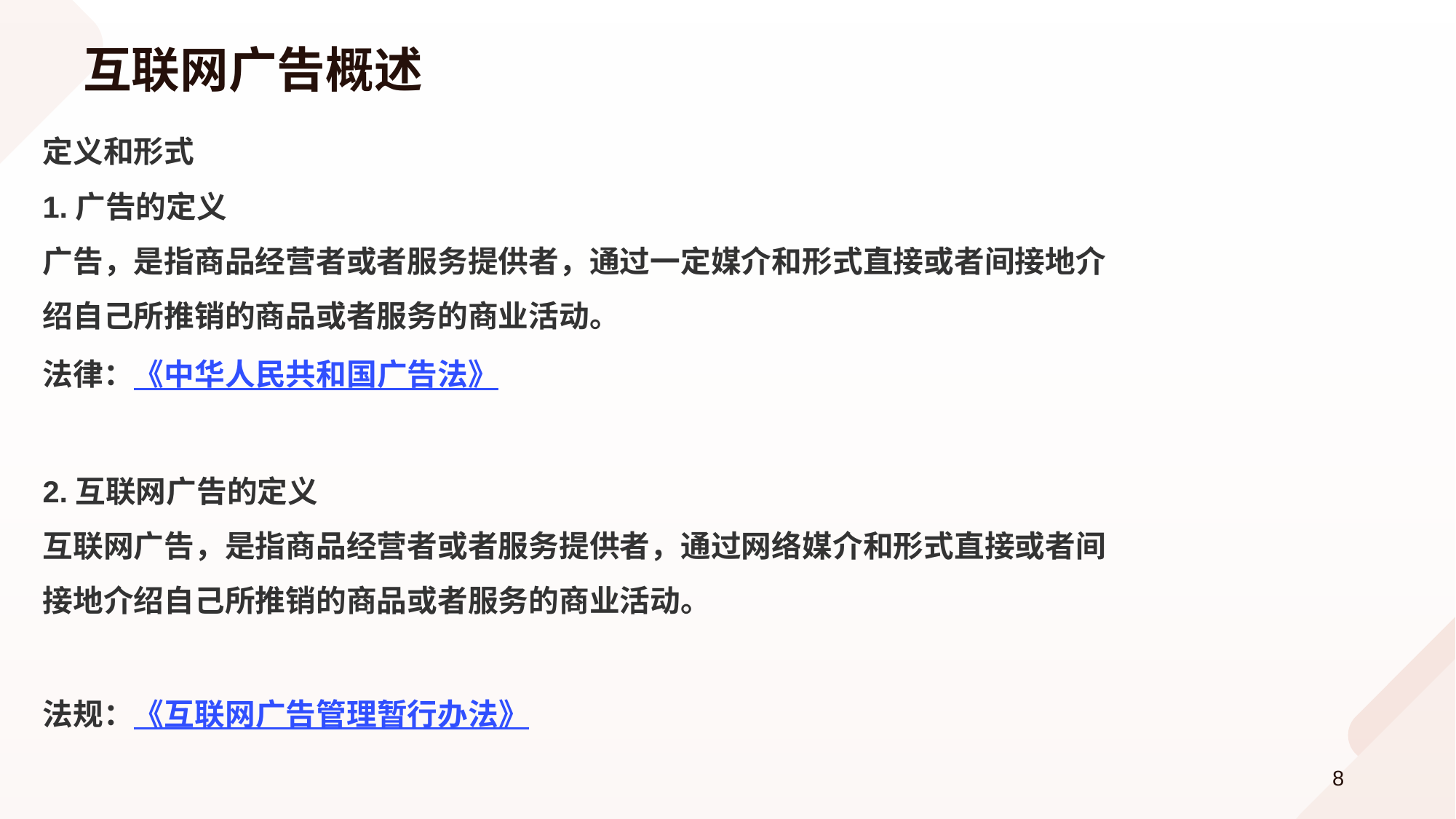

# 互联网广告概述
定义和形式
1.广告的定义
广告，是指商品经营者或者服务提供者，通过一定媒介和形式直接或者间接地介绍自己所推销的商品或者服务的商业活动。
法律：《中华人民共和国广告法》

2.互联网广告的定义
互联网广告，是指商品经营者或者服务提供者，通过网络媒介和形式直接或者间接地介绍自己所推销的商品或者服务的商业活动。

法规：《互联网广告管理暂行办法》

8